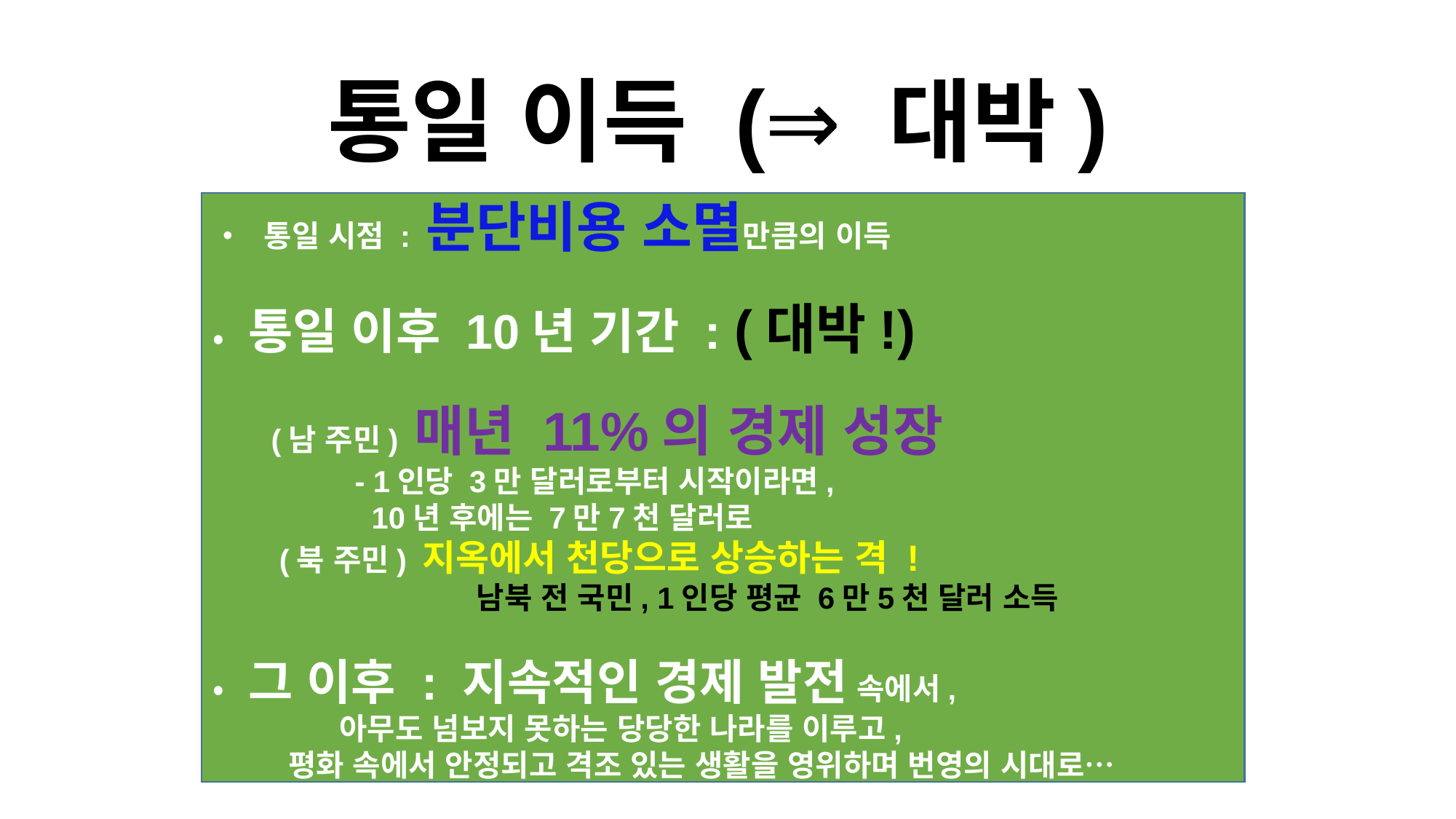

대박 !
     통일 이득 (⇒ 대박)

•  통일 시점 : 분단비용 소멸만큼의 이득

•  통일 이후 10년 기간 : (대박!)

       (남 주민) 매년 11%의 경제 성장
                 - 1인당 3만 달러로부터 시작이라면,
                   10년 후에는 7만7천 달러로
        (북 주민) 지옥에서 천당으로 상승하는 격 !
                              남북 전 국민, 1인당 평균 6만5천 달러 소득

•  그 이후 : 지속적인 경제 발전 속에서,
              아무도 넘보지 못하는 당당한 나라를 이루고,
        평화 속에서 안정되고 격조 있는 생활을 영위하며 번영의 시대로…